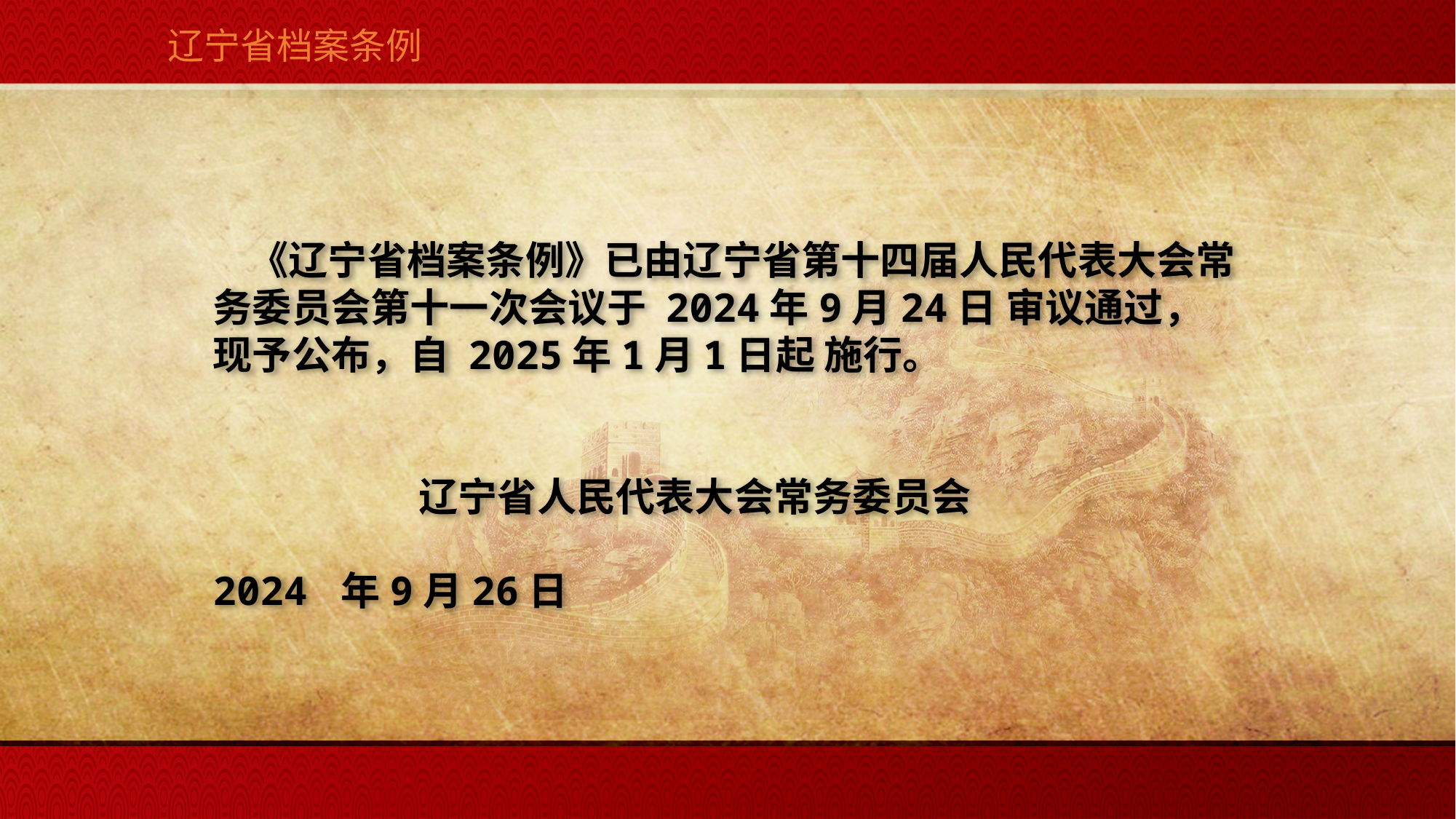

辽宁省档案条例
   《辽宁省档案条例》已由辽宁省第十四届人民代表大会常务委员会第十一次会议于 2024年9月24日 审议通过，现予公布，自 2025年1月1日起 施行。

                      辽宁省人民代表大会常务委员会
                                     2024 年9月26日